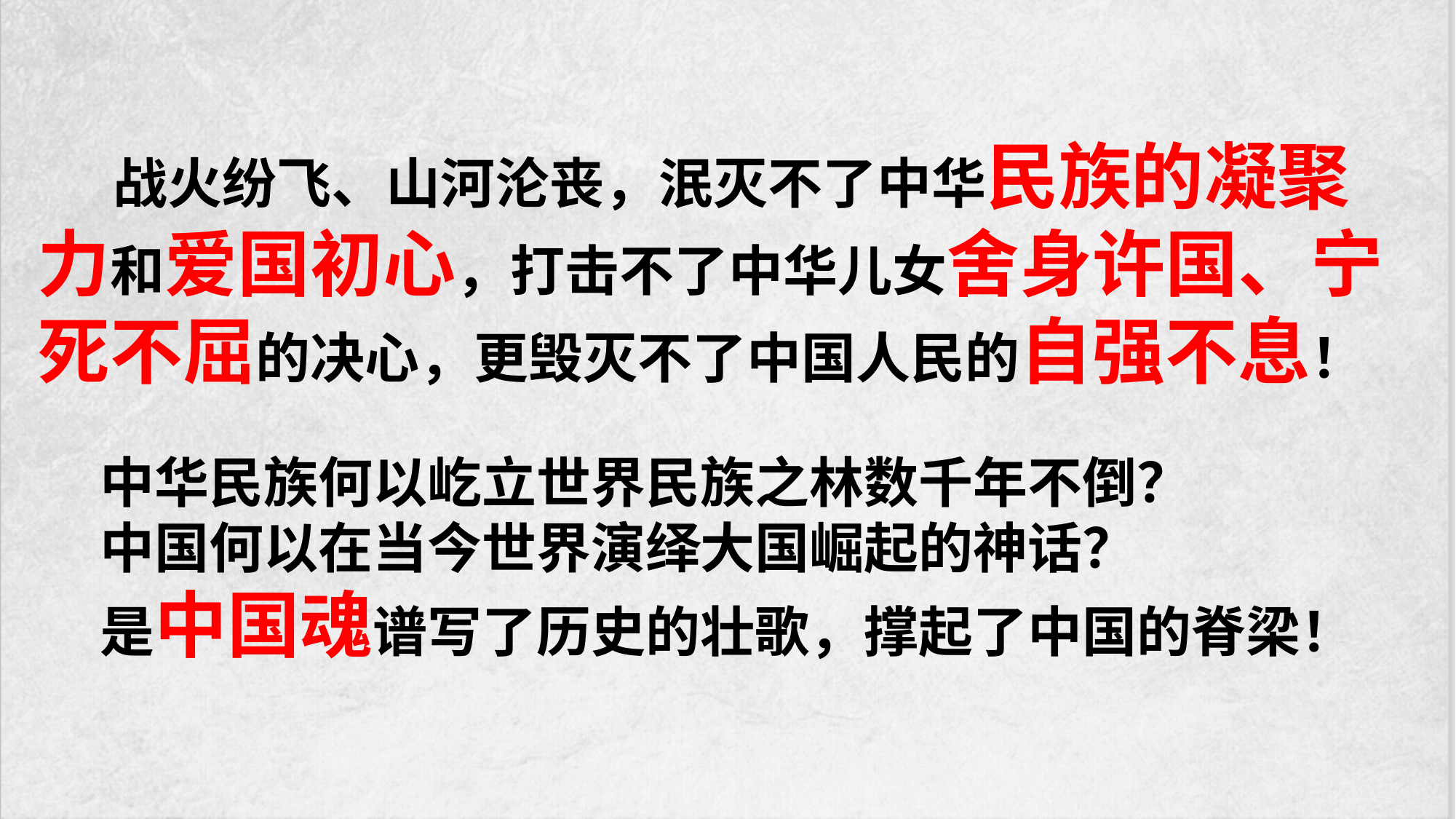

战火纷飞、山河沦丧，泯灭不了中华民族的凝聚力和爱国初心，打击不了中华儿女舍身许国、宁死不屈的决心，更毁灭不了中国人民的自强不息！
    中华民族何以屹立世界民族之林数千年不倒？
    中国何以在当今世界演绎大国崛起的神话？
    是中国魂谱写了历史的壮歌，撑起了中国的脊梁！